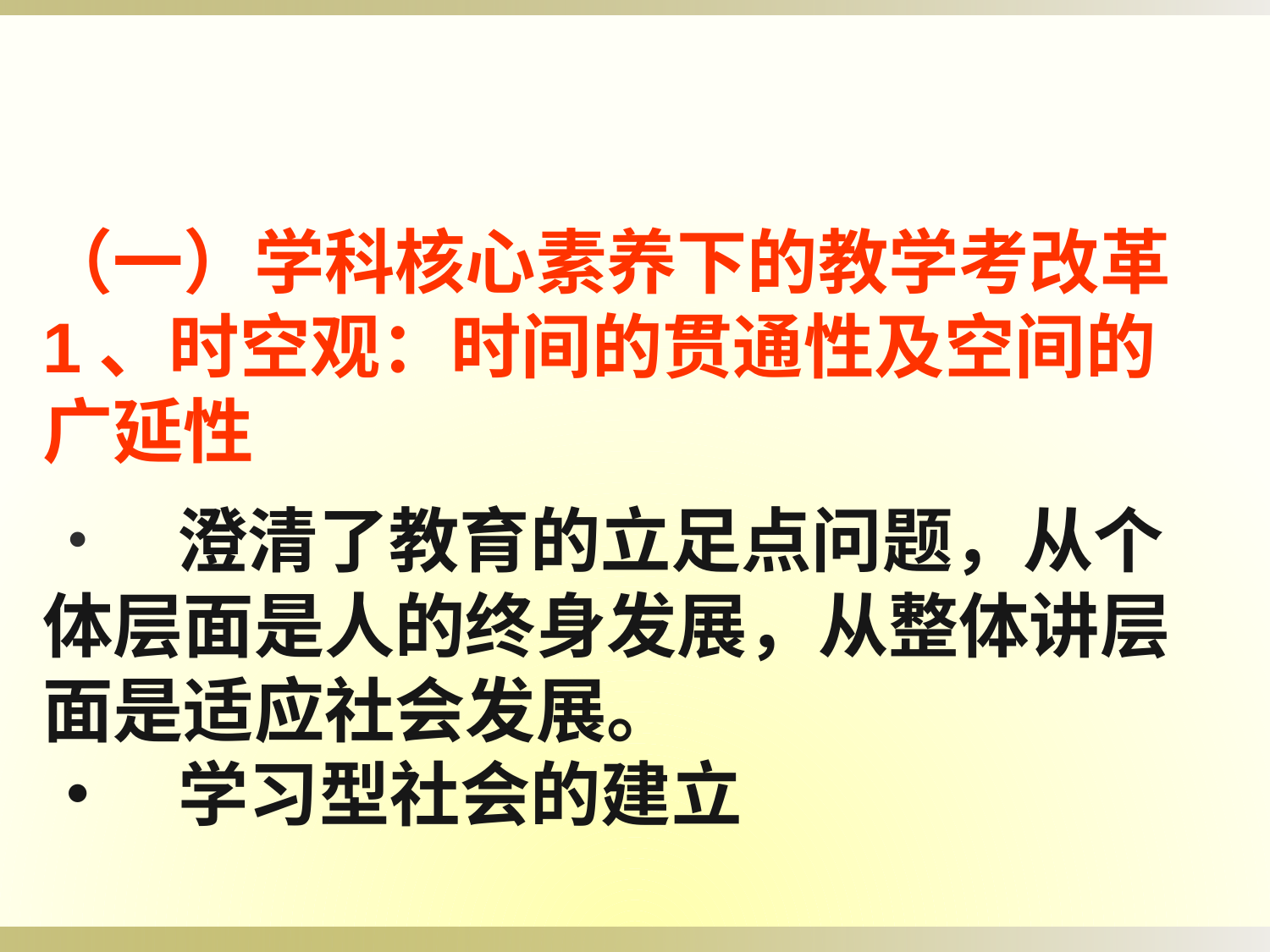

（一）学科核心素养下的教学考改革
1、时空观：时间的贯通性及空间的广延性

•   澄清了教育的立足点问题，从个体层面是人的终身发展，从整体讲层面是适应社会发展。
•   学习型社会的建立